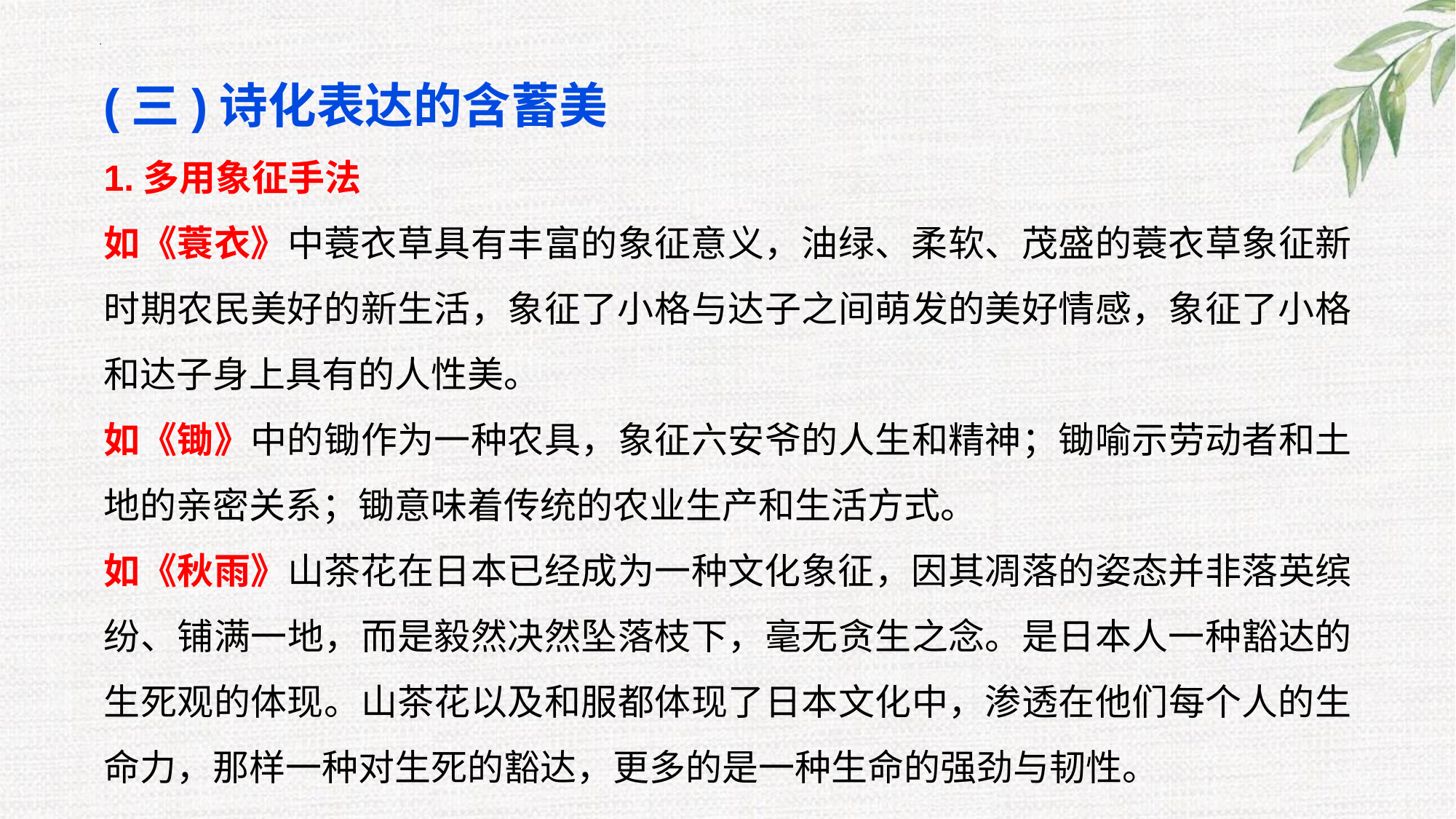

(三)诗化表达的含蓄美
1.多用象征手法
如《蓑衣》中蓑衣草具有丰富的象征意义，油绿、柔软、茂盛的蓑衣草象征新时期农民美好的新生活，象征了小格与达子之间萌发的美好情感，象征了小格和达子身上具有的人性美。
如《锄》中的锄作为一种农具，象征六安爷的人生和精神；锄喻示劳动者和土地的亲密关系；锄意味着传统的农业生产和生活方式。
如《秋雨》山茶花在日本已经成为一种文化象征，因其凋落的姿态并非落英缤纷、铺满一地，而是毅然决然坠落枝下，毫无贪生之念。是日本人一种豁达的生死观的体现。山茶花以及和服都体现了日本文化中，渗透在他们每个人的生命力，那样一种对生死的豁达，更多的是一种生命的强劲与韧性。